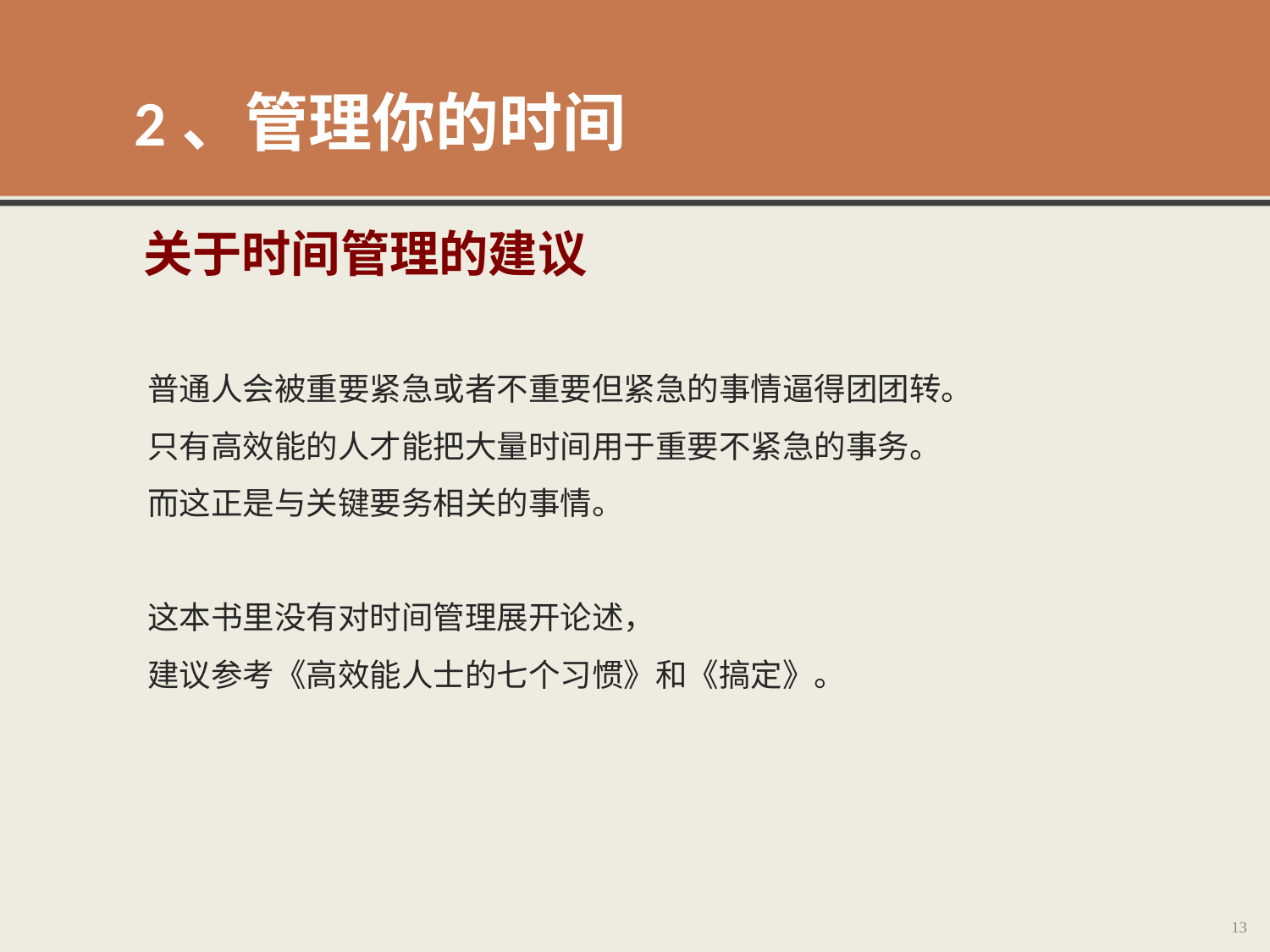

2、管理你的时间

关于时间管理的建议

普通人会被重要紧急或者不重要但紧急的事情逼得团团转。
只有高效能的人才能把大量时间用于重要不紧急的事务。
而这正是与关键要务相关的事情。

这本书里没有对时间管理展开论述，
建议参考《高效能人士的七个习惯》和《搞定》。
13